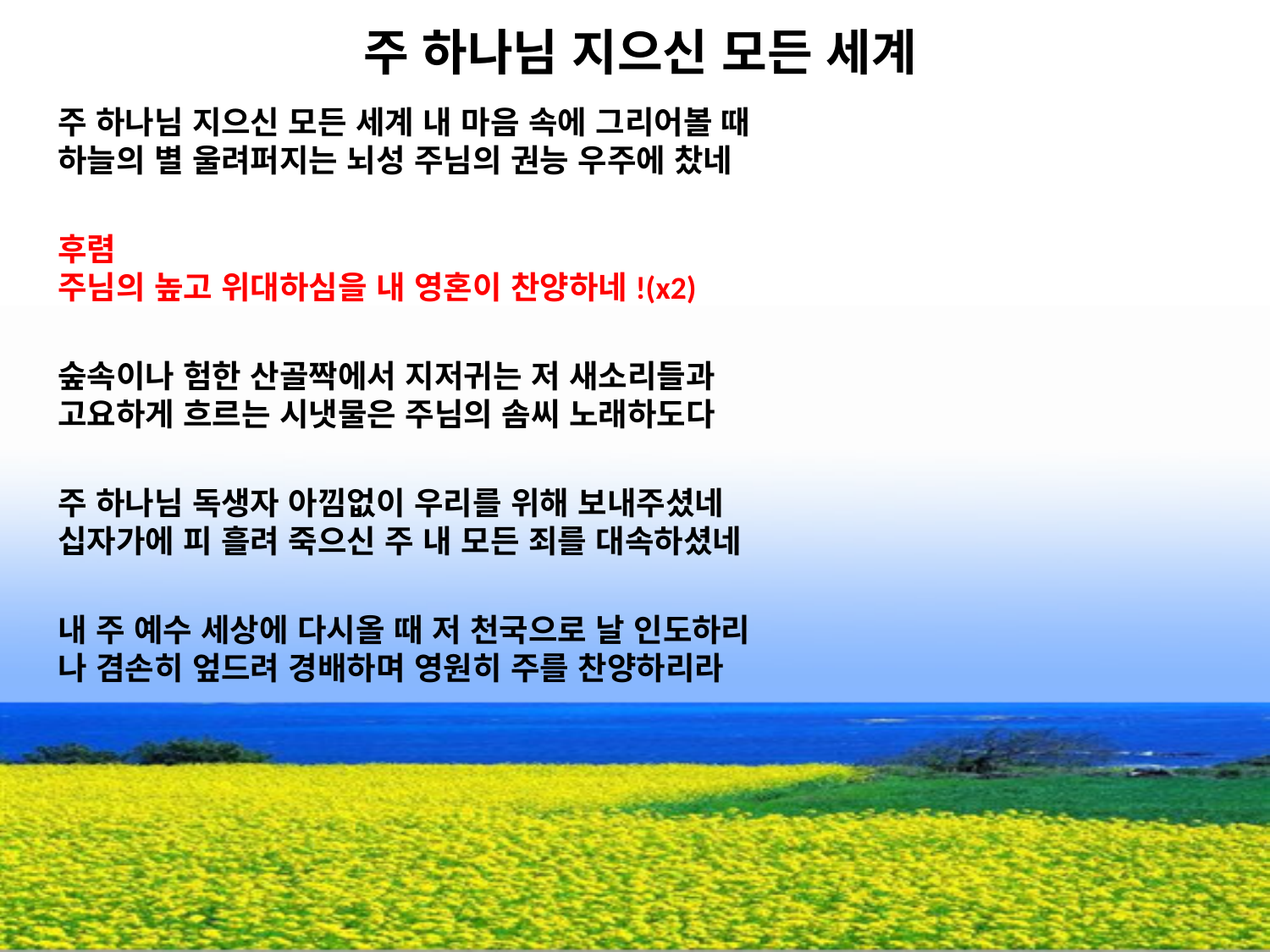

# 주 하나님 지으신 모든 세계
주 하나님 지으신 모든 세계 내 마음 속에 그리어볼 때
하늘의 별 울려퍼지는 뇌성 주님의 권능 우주에 찼네

후렴
주님의 높고 위대하심을 내 영혼이 찬양하네!(x2)

숲속이나 험한 산골짝에서 지저귀는 저 새소리들과
고요하게 흐르는 시냇물은 주님의 솜씨 노래하도다

주 하나님 독생자 아낌없이 우리를 위해 보내주셨네
십자가에 피 흘려 죽으신 주 내 모든 죄를 대속하셨네

내 주 예수 세상에 다시올 때 저 천국으로 날 인도하리
나 겸손히 엎드려 경배하며 영원히 주를 찬양하리라